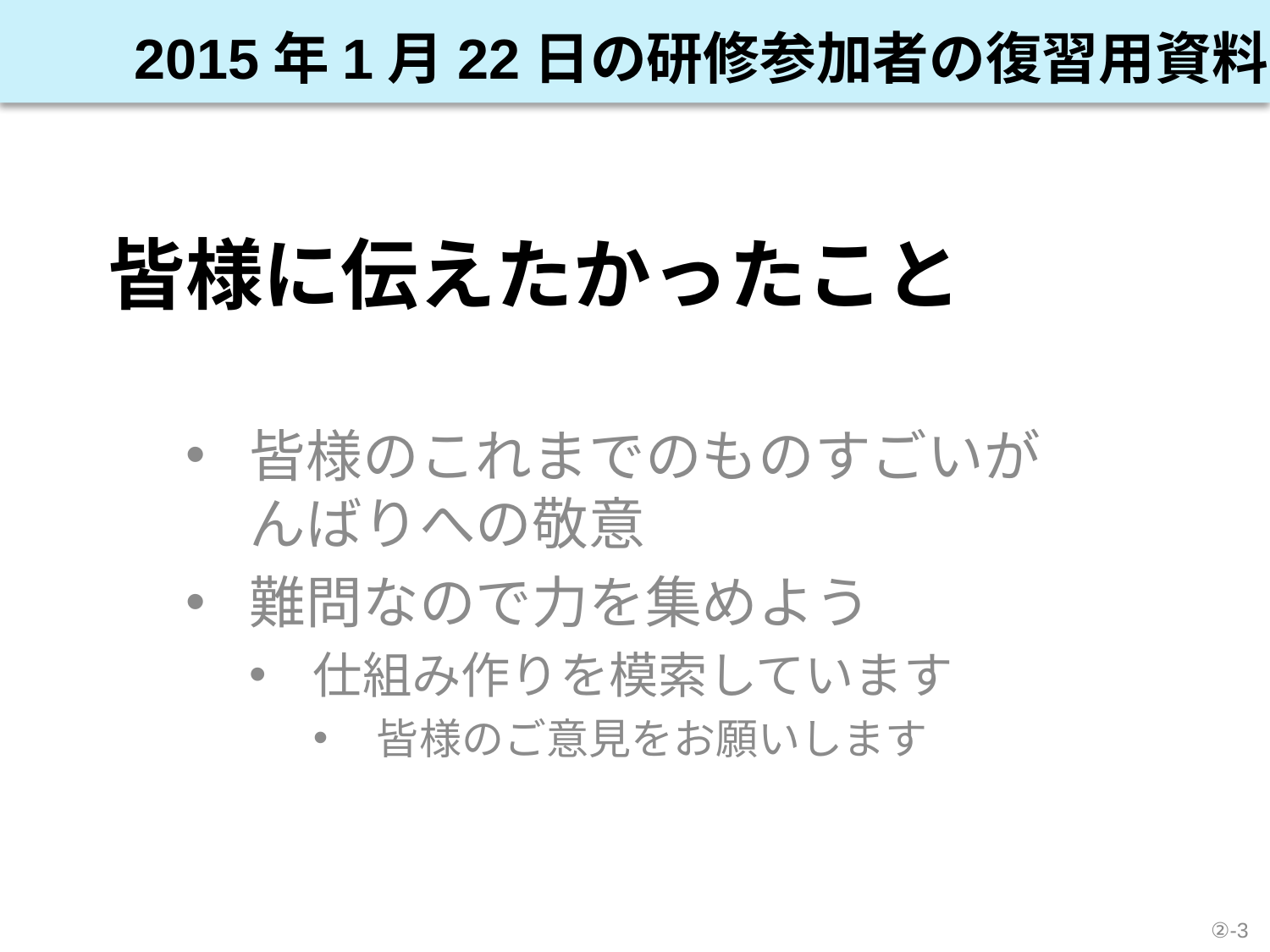

2015年1月22日の研修参加者の復習用資料
# 皆様に伝えたかったこと
皆様のこれまでのものすごいがんばりへの敬意
難問なので力を集めよう
仕組み作りを模索しています
皆様のご意見をお願いします
②-3